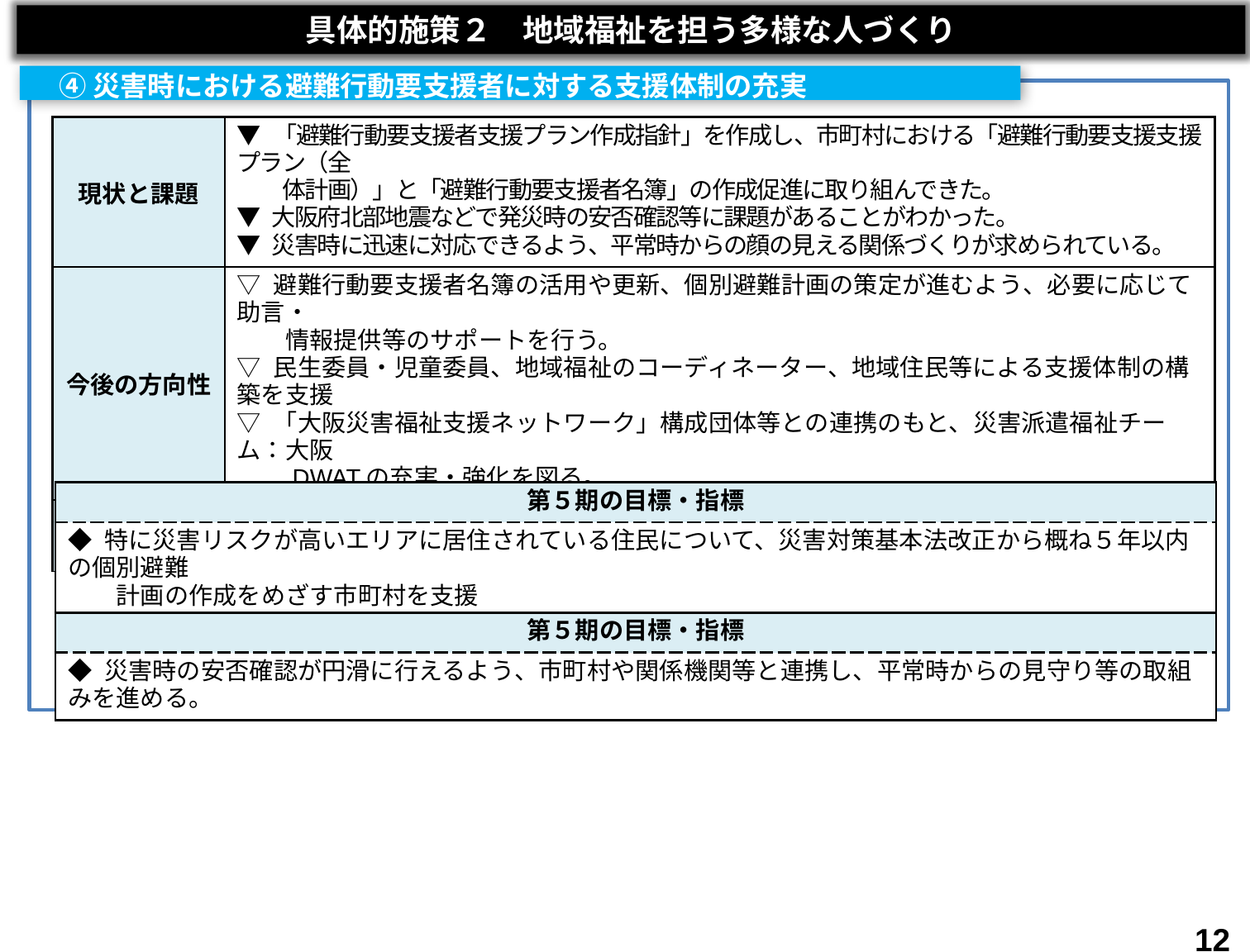

具体的施策２　地域福祉を担う多様な人づくり
　④ 災害時における避難行動要支援者に対する支援体制の充実

| 現状と課題 | ▼ 「避難行動要支援者支援プラン作成指針」を作成し、市町村における「避難行動要支援支援プラン（全 　　体計画）」と「避難行動要支援者名簿」の作成促進に取り組んできた。 ▼ 大阪府北部地震などで発災時の安否確認等に課題があることがわかった。 ▼ 災害時に迅速に対応できるよう、平常時からの顔の見える関係づくりが求められている。 |
| --- | --- |
| 今後の方向性 | ▽ 避難行動要支援者名簿の活用や更新、個別避難計画の策定が進むよう、必要に応じて助言・ 　　情報提供等のサポートを行う。 ▽ 民生委員・児童委員、地域福祉のコーディネーター、地域住民等による支援体制の構築を支援 ▽ 「大阪災害福祉支援ネットワーク」構成団体等との連携のもと、災害派遣福祉チーム：大阪　　　 　　DWATの充実・強化を図る。 |
| コラム | ■ 災害時要配慮者を支える仕組み（総合防災訓練） |
| 第５期の目標・指標 |
| --- |
| ◆ 特に災害リスクが高いエリアに居住されている住民について、災害対策基本法改正から概ね５年以内の個別避難 　　計画の作成をめざす市町村を支援 |
| 第５期の目標・指標 |
| --- |
| ◆ 災害時の安否確認が円滑に行えるよう、市町村や関係機関等と連携し、平常時からの見守り等の取組みを進める。 |
12